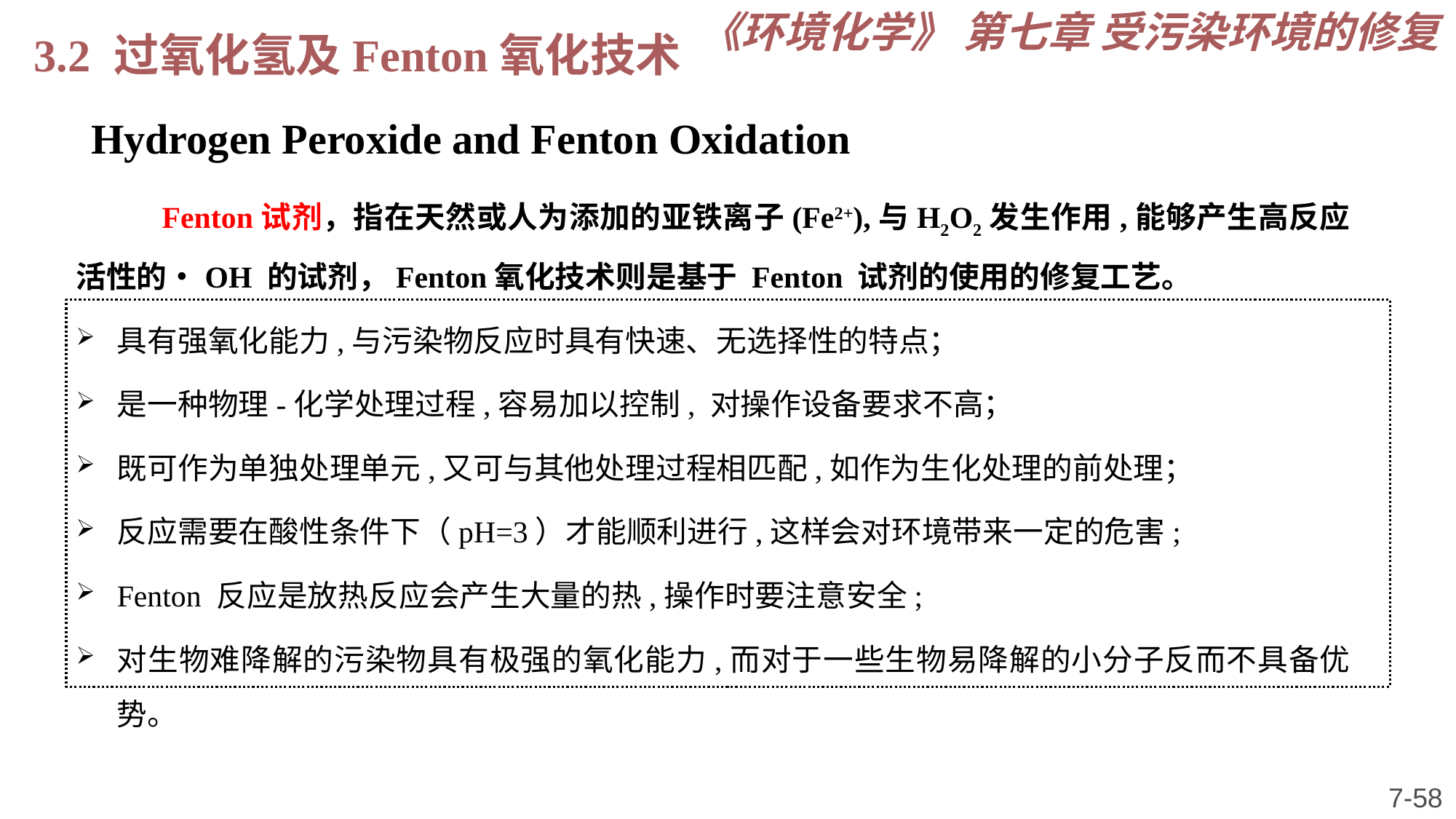

《环境化学》 第七章 受污染环境的修复
3.2 过氧化氢及Fenton氧化技术
     Hydrogen Peroxide and Fenton Oxidation
Fenton试剂，指在天然或人为添加的亚铁离子(Fe2+),与H2O2发生作用,能够产生高反应活性的•OH 的试剂，Fenton氧化技术则是基于 Fenton 试剂的使用的修复工艺。
具有强氧化能力,与污染物反应时具有快速、无选择性的特点；
是一种物理-化学处理过程,容易加以控制, 对操作设备要求不高；
既可作为单独处理单元,又可与其他处理过程相匹配,如作为生化处理的前处理；
反应需要在酸性条件下（pH=3）才能顺利进行,这样会对环境带来一定的危害;
Fenton 反应是放热反应会产生大量的热,操作时要注意安全;
对生物难降解的污染物具有极强的氧化能力,而对于一些生物易降解的小分子反而不具备优势。

7-58